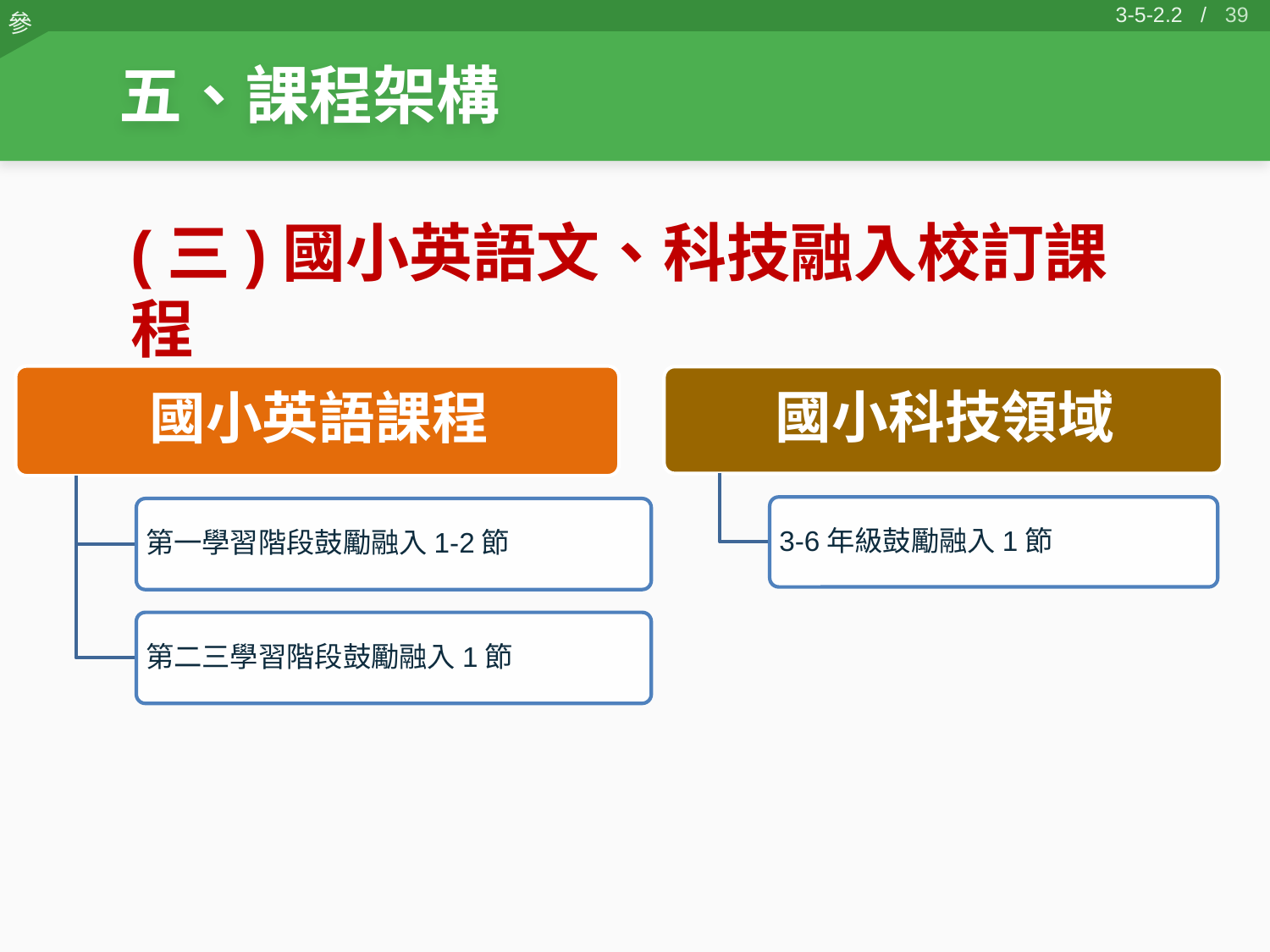

39
3-5-2.2   /
五、課程架構
國小英語課程
第一學習階段鼓勵融入1-2節
第二三學習階段鼓勵融入1節
國小科技領域
3-6年級鼓勵融入1節
(三)國小英語文、科技融入校訂課程